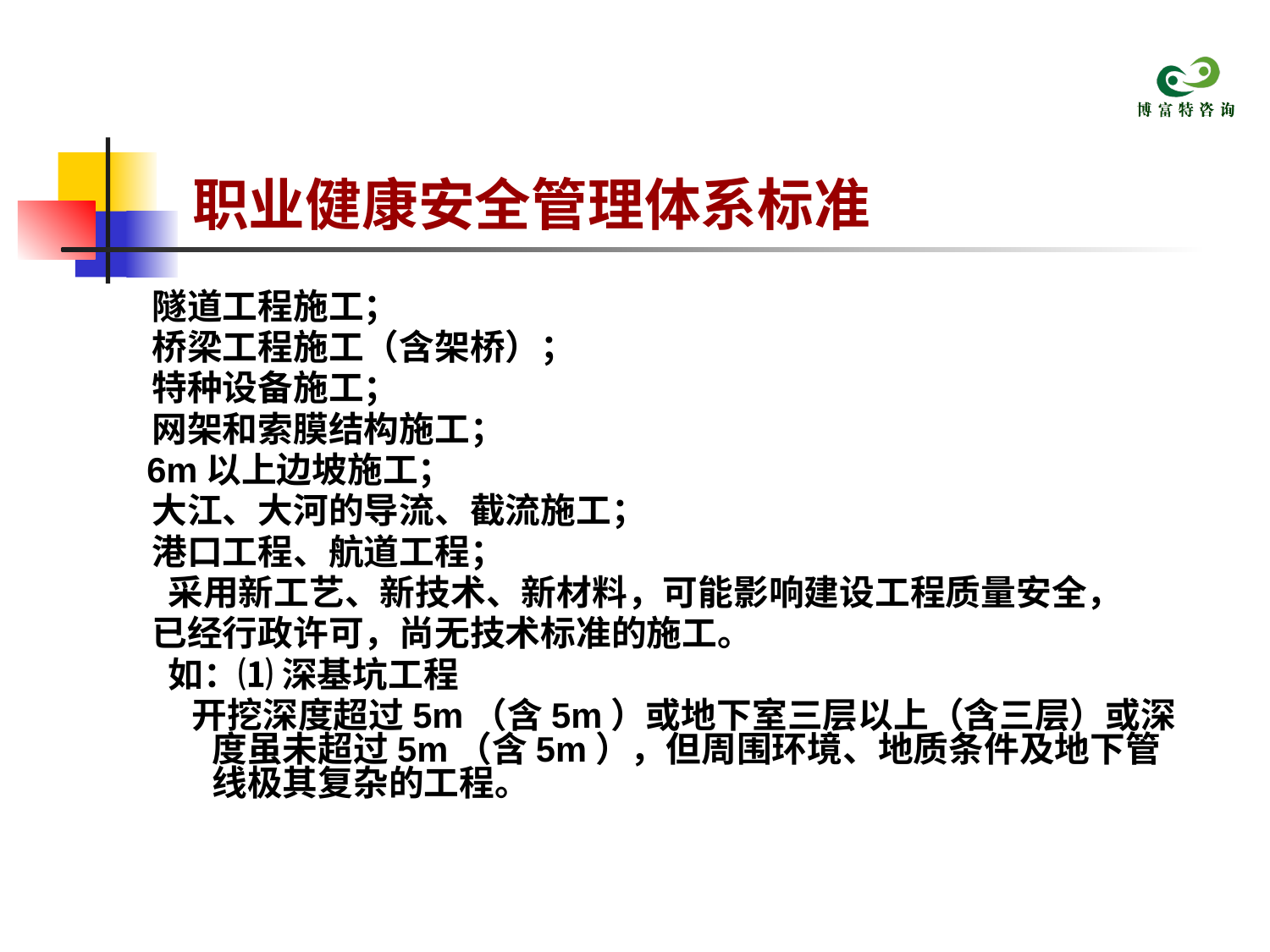

# 职业健康安全管理体系标准
  隧道工程施工；
  桥梁工程施工（含架桥）；
  特种设备施工；
  网架和索膜结构施工；
  6m以上边坡施工；
  大江、大河的导流、截流施工；
  港口工程、航道工程；
    采用新工艺、新技术、新材料，可能影响建设工程质量安全，
  已经行政许可，尚无技术标准的施工。
    如：⑴ 深基坑工程
       开挖深度超过5m（含5m）或地下室三层以上（含三层）或深度虽未超过5m（含5m），但周围环境、地质条件及地下管线极其复杂的工程。
112